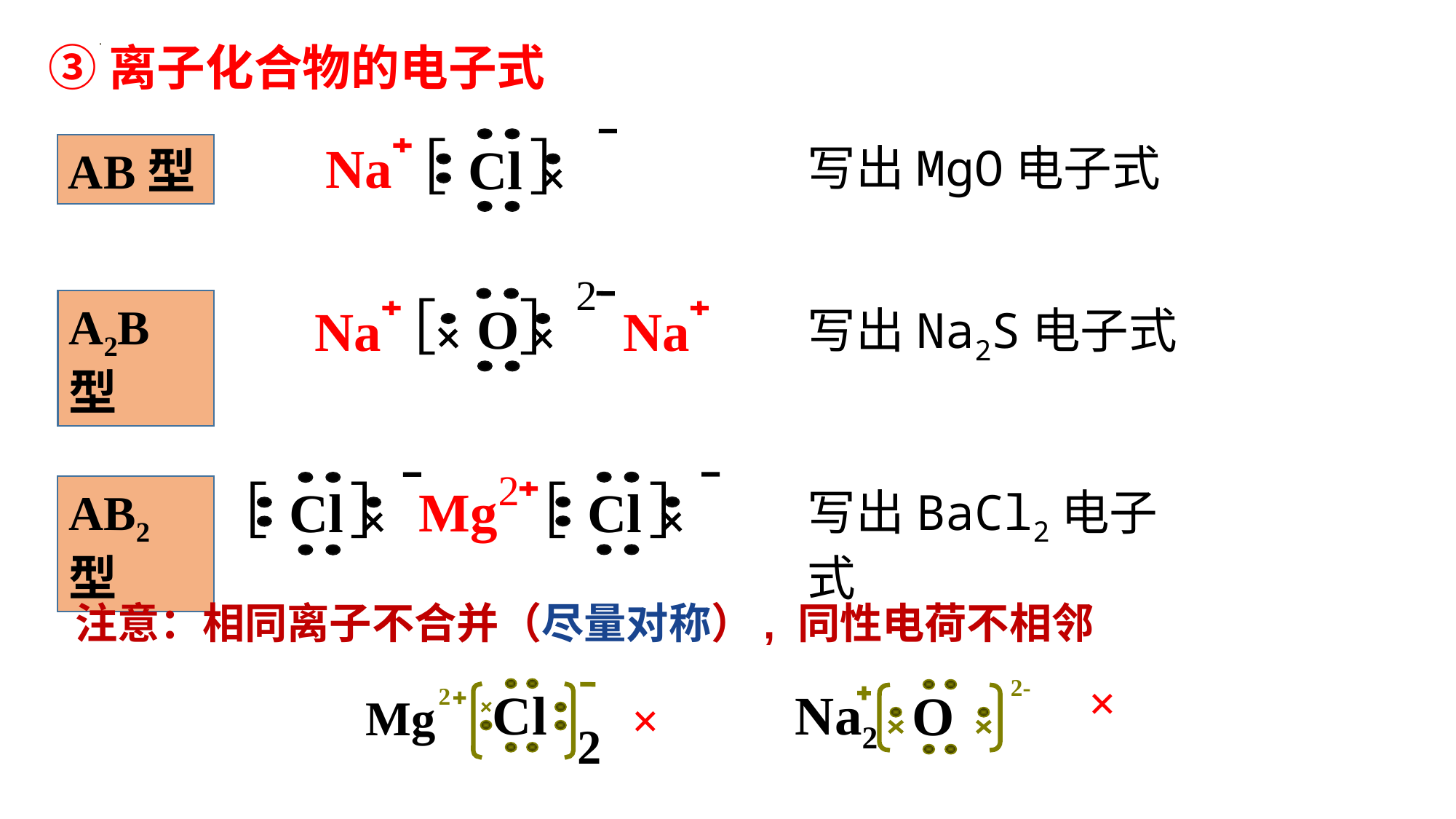

③离子化合物的电子式
［      ］

Cl

Na

写出MgO电子式
AB型
2
［      ］

O

A2B型
Na

Na

写出Na2S电子式
2
Mg

［      ］

Cl

［      ］

Cl

AB2型
写出BaCl2电子式
注意：相同离子不合并（尽量对称）, 同性电荷不相邻

2-

O

×
2

Mg
Cl

2
Na2

×